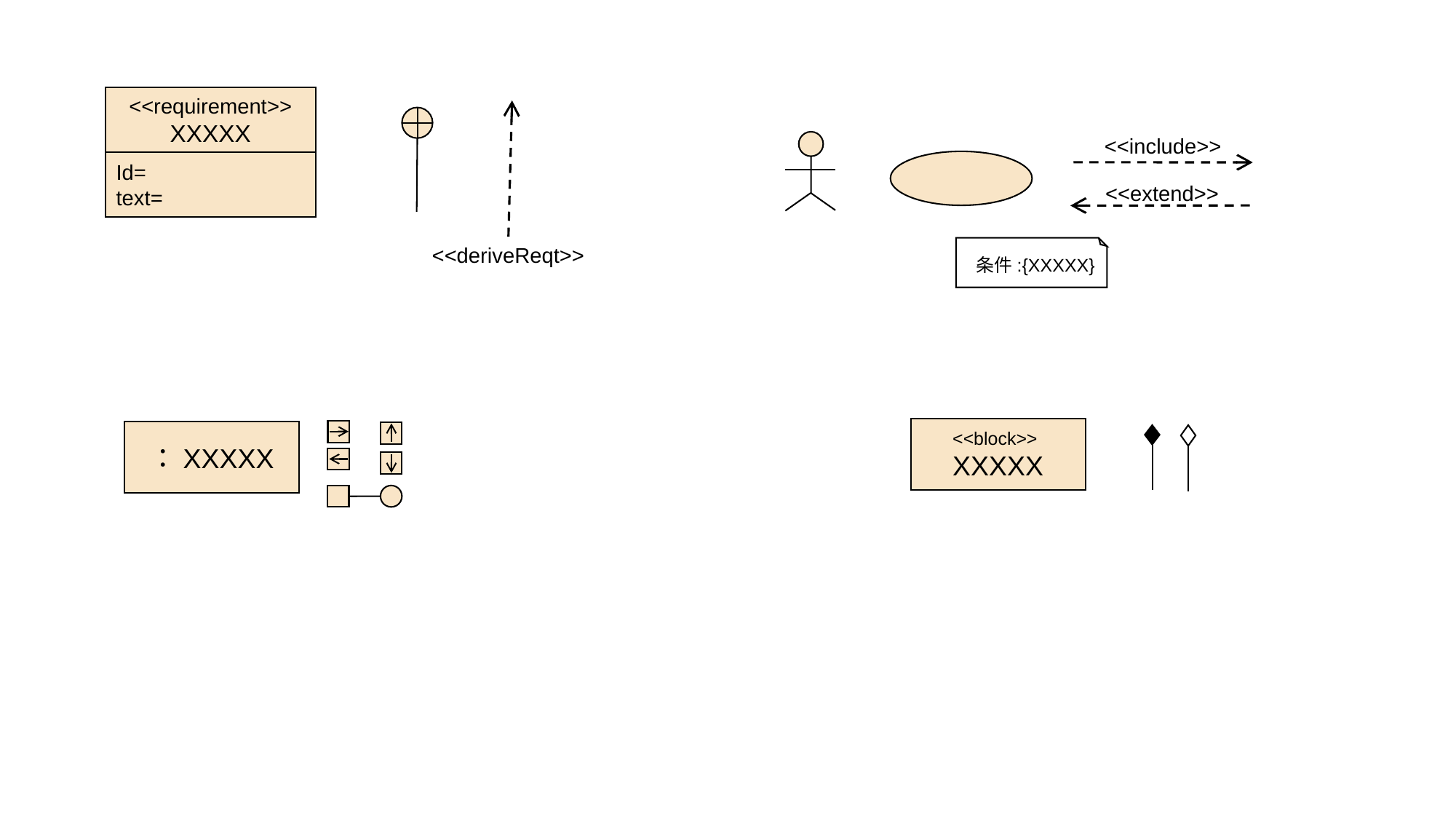

<<requirement>>
XXXXX
Id=
text=

<<include>>

<<extend>>
<<deriveReqt>>

条件:{XXXXX}
<<block>>
XXXXX

：XXXXX